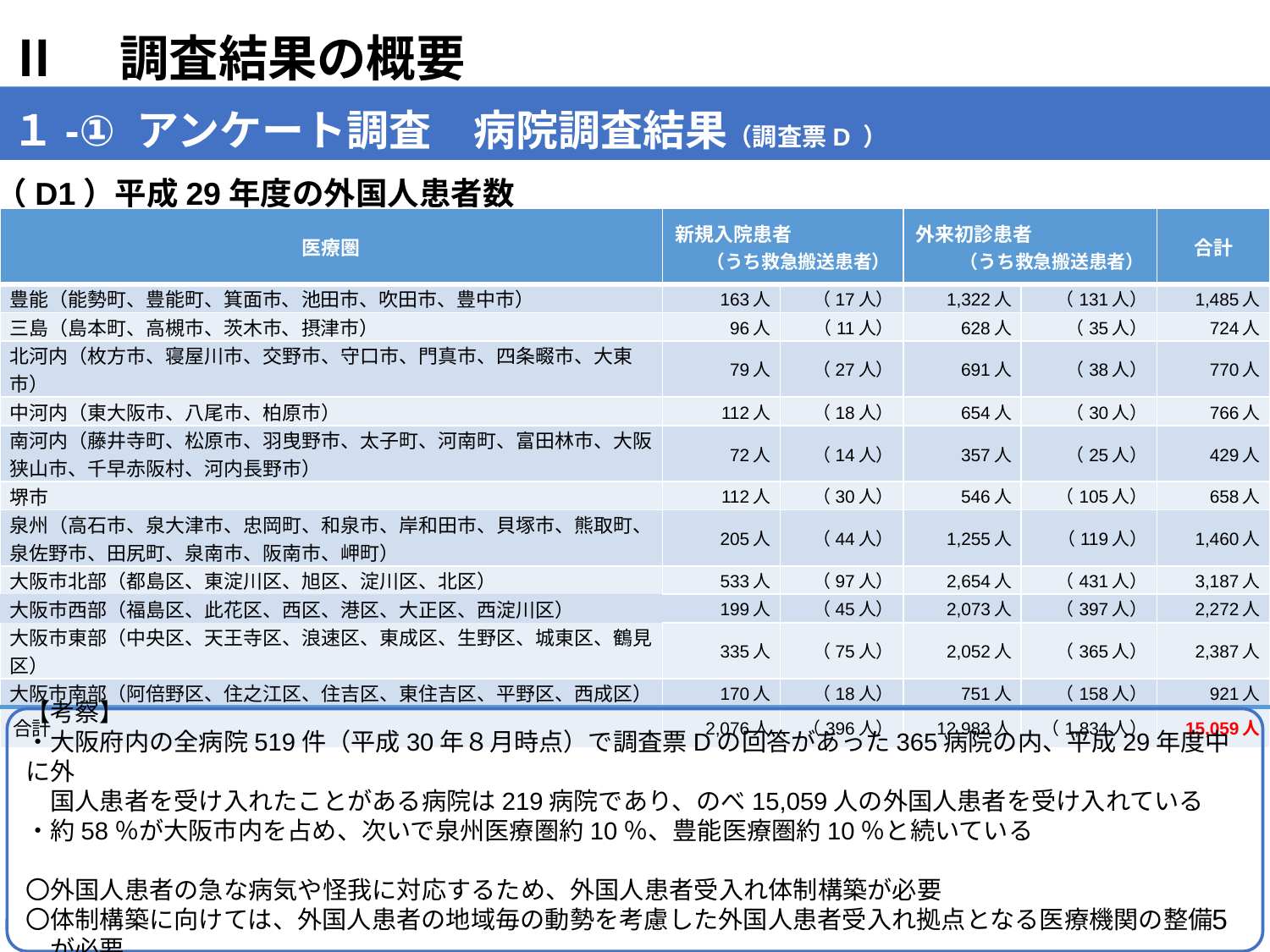

Ⅱ　調査結果の概要

１-① アンケート調査　病院調査結果（調査票D ）
（D1）平成29年度の外国人患者数

| 医療圏 | 新規入院患者 （うち救急搬送患者） |  | 外来初診患者 （うち救急搬送患者） |  | 合計 |
| --- | --- | --- | --- | --- | --- |
| 豊能（能勢町、豊能町、箕面市、池田市、吹田市、豊中市） | 163人 | （17人） | 1,322人 | （131人） | 1,485人 |
| 三島（島本町、高槻市、茨木市、摂津市） | 96人 | （11人） | 628人 | （35人） | 724人 |
| 北河内（枚方市、寝屋川市、交野市、守口市、門真市、四条畷市、大東市） | 79人 | （27人） | 691人 | （38人） | 770人 |
| 中河内（東大阪市、八尾市、柏原市） | 112人 | （18人） | 654人 | （30人） | 766人 |
| 南河内（藤井寺町、松原市、羽曳野市、太子町、河南町、富田林市、大阪狭山市、千早赤阪村、河内長野市） | 72人 | （14人） | 357人 | （25人） | 429人 |
| 堺市 | 112人 | （30人） | 546人 | （105人） | 658人 |
| 泉州（高石市、泉大津市、忠岡町、和泉市、岸和田市、貝塚市、熊取町、泉佐野市、田尻町、泉南市、阪南市、岬町） | 205人 | （44人） | 1,255人 | （119人） | 1,460人 |
| 大阪市北部（都島区、東淀川区、旭区、淀川区、北区） | 533人 | （97人） | 2,654人 | （431人） | 3,187人 |
| 大阪市西部（福島区、此花区、西区、港区、大正区、西淀川区） | 199人 | （45人） | 2,073人 | （397人） | 2,272人 |
| 大阪市東部（中央区、天王寺区、浪速区、東成区、生野区、城東区、鶴見区） | 335人 | （75人） | 2,052人 | （365人） | 2,387人 |
| 大阪市南部（阿倍野区、住之江区、住吉区、東住吉区、平野区、西成区） | 170人 | （18人） | 751人 | （158人） | 921人 |
| 合計 | 2,076人 | （396人） | 12,983人 | （1,834人） | 15,059人 |
【考察】
・大阪府内の全病院519件（平成30年８月時点）で調査票Dの回答があった365病院の内、平成29年度中に外
　国人患者を受け入れたことがある病院は219病院であり、のべ15,059人の外国人患者を受け入れている
・約58％が大阪市内を占め、次いで泉州医療圏約10％、豊能医療圏約10％と続いている

〇外国人患者の急な病気や怪我に対応するため、外国人患者受入れ体制構築が必要
〇体制構築に向けては、外国人患者の地域毎の動勢を考慮した外国人患者受入れ拠点となる医療機関の整備
　が必要
5